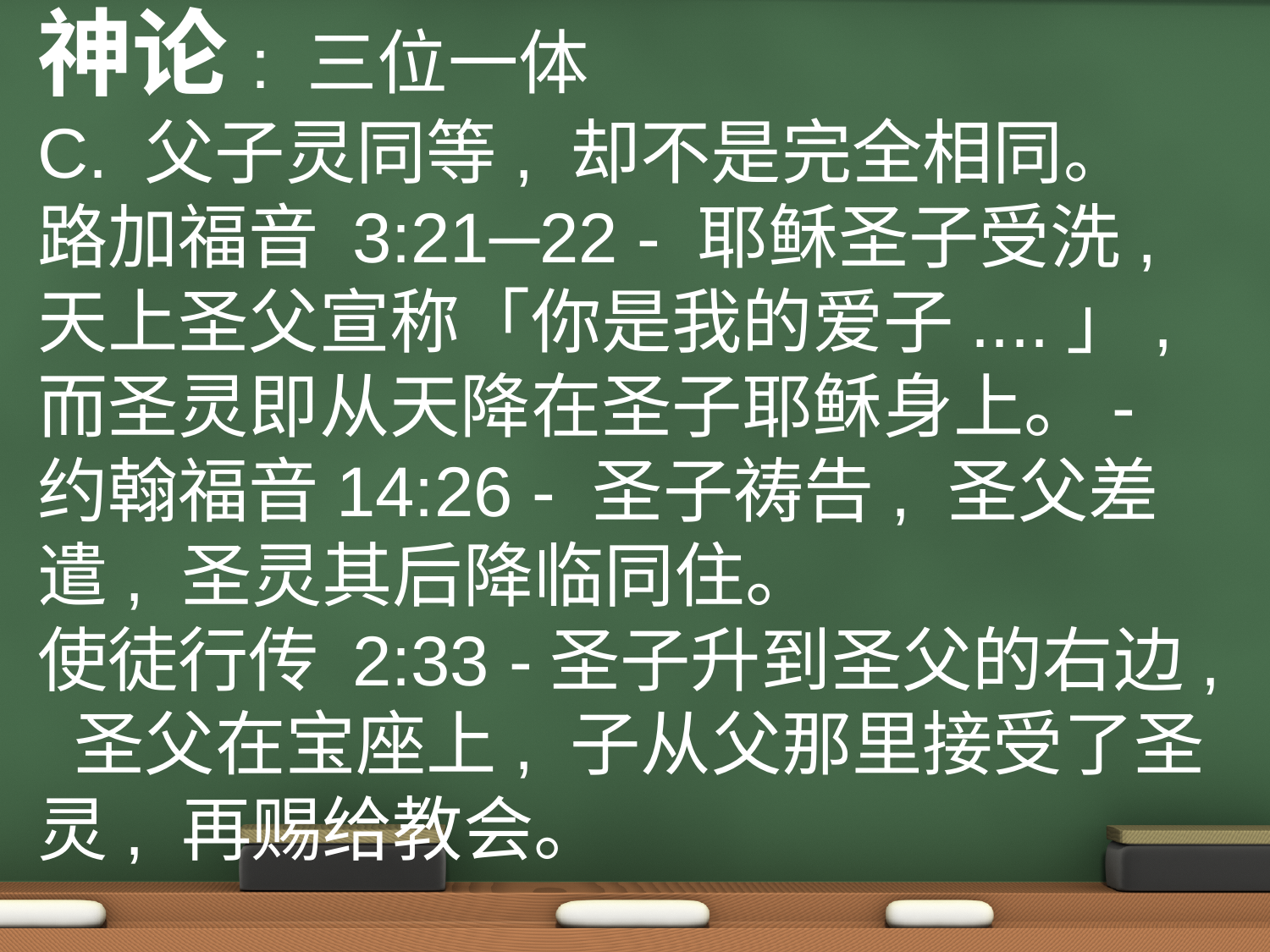

神论: 三位一体
C. 父子灵同等, 却不是完全相同。
路加福音 3:21─22 - 耶稣圣子受洗, 天上圣父宣称「你是我的爱子....」, 而圣灵即从天降在圣子耶稣身上。-
约翰福音14:26 - 圣子祷告, 圣父差遣, 圣灵其后降临同住。
使徒行传 2:33 -圣子升到圣父的右边, 圣父在宝座上, 子从父那里接受了圣灵, 再赐给教会。